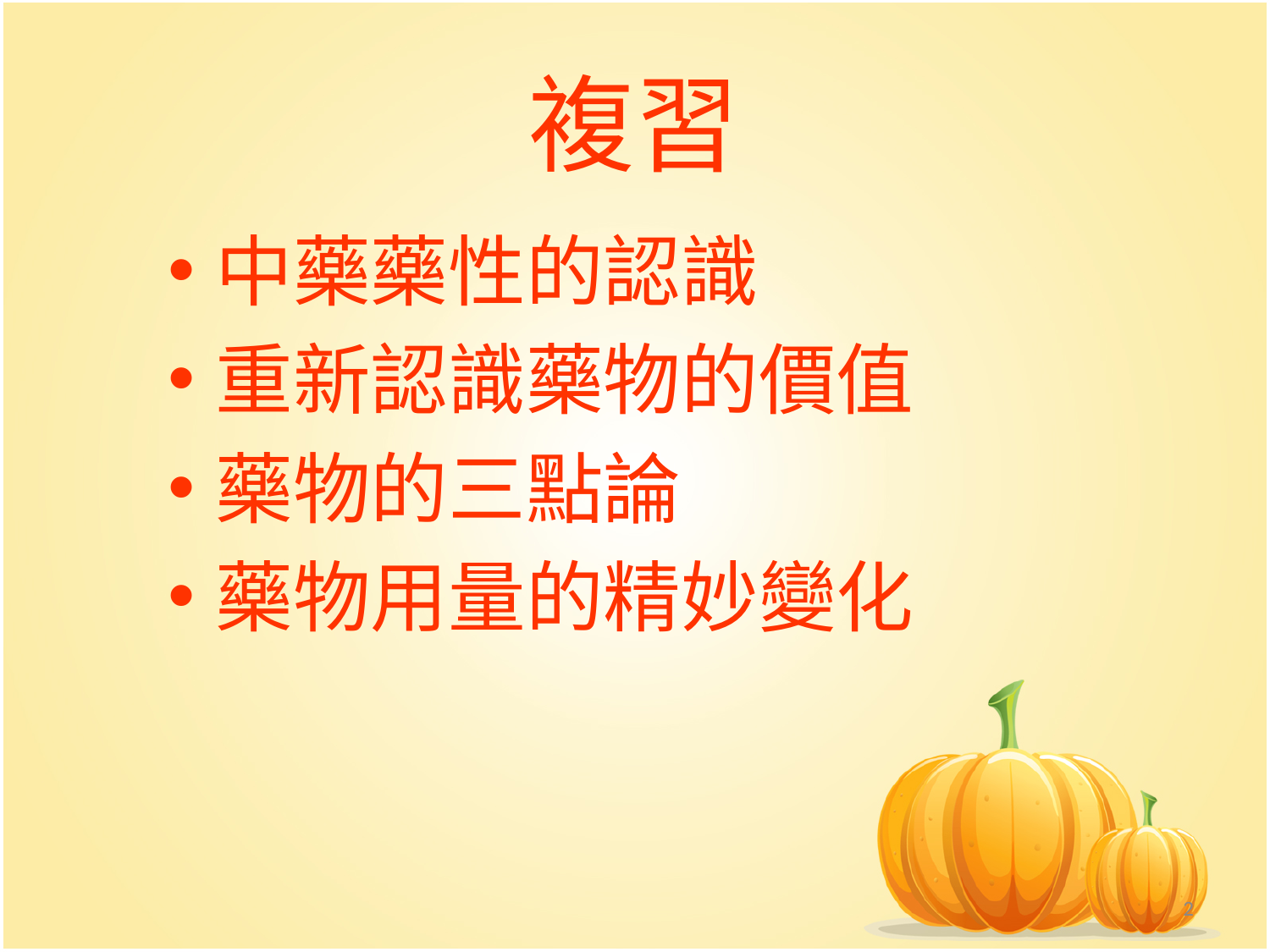

複習
中藥藥性的認識
重新認識藥物的價值
藥物的三點論
藥物用量的精妙變化

2